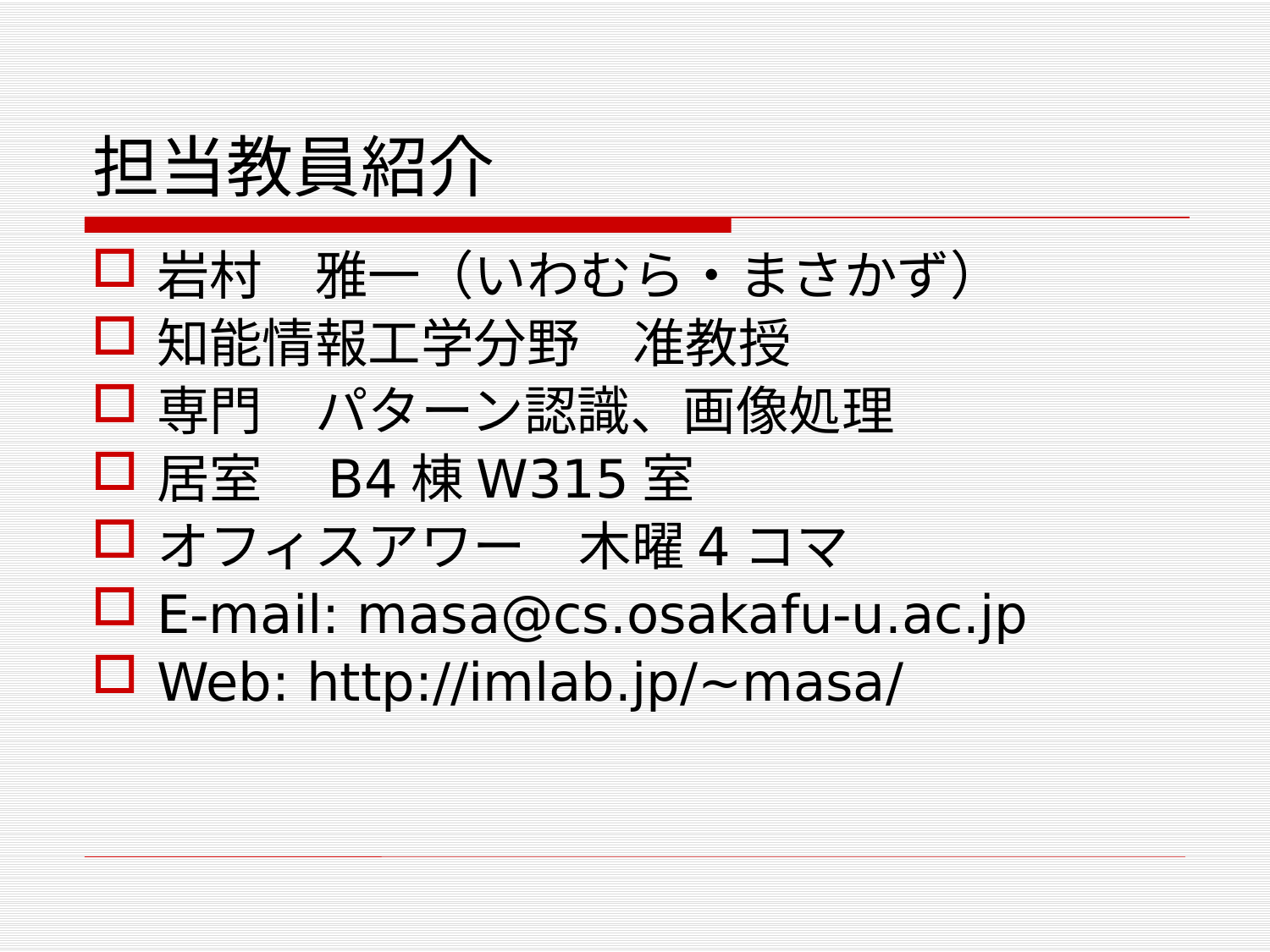

# 担当教員紹介
岩村　雅一（いわむら・まさかず）
知能情報工学分野　准教授
専門　パターン認識、画像処理
居室　B4棟W315室
オフィスアワー　木曜4コマ
E-mail: masa@cs.osakafu-u.ac.jp
Web: http://imlab.jp/~masa/